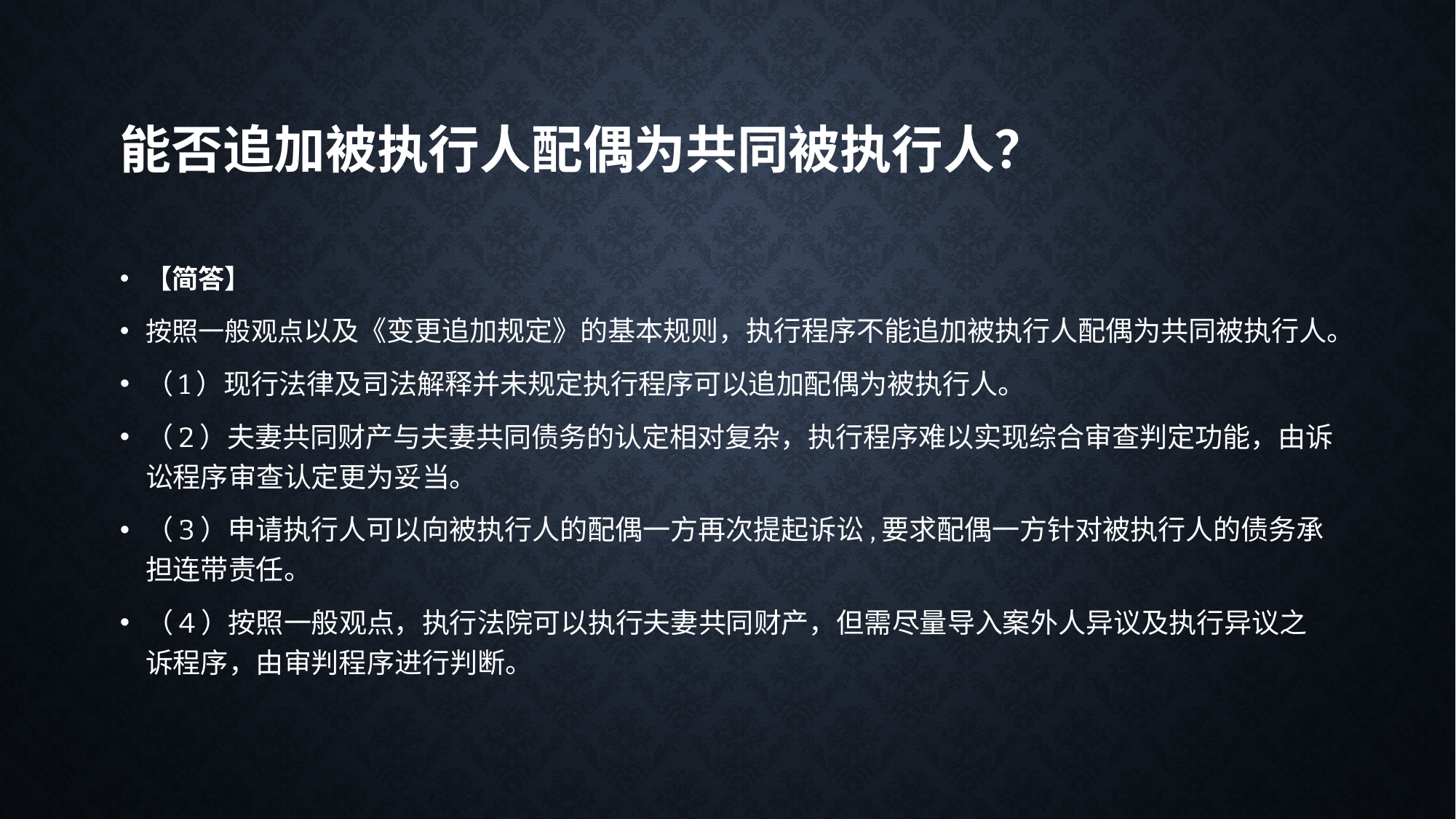

# 能否追加被执行人配偶为共同被执行人？
【简答】
按照一般观点以及《变更追加规定》的基本规则，执行程序不能追加被执行人配偶为共同被执行人。
（1）现行法律及司法解释并未规定执行程序可以追加配偶为被执行人。
（2）夫妻共同财产与夫妻共同债务的认定相对复杂，执行程序难以实现综合审查判定功能，由诉讼程序审查认定更为妥当。
（3）申请执行人可以向被执行人的配偶一方再次提起诉讼,要求配偶一方针对被执行人的债务承担连带责任。
（4）按照一般观点，执行法院可以执行夫妻共同财产，但需尽量导入案外人异议及执行异议之诉程序，由审判程序进行判断。